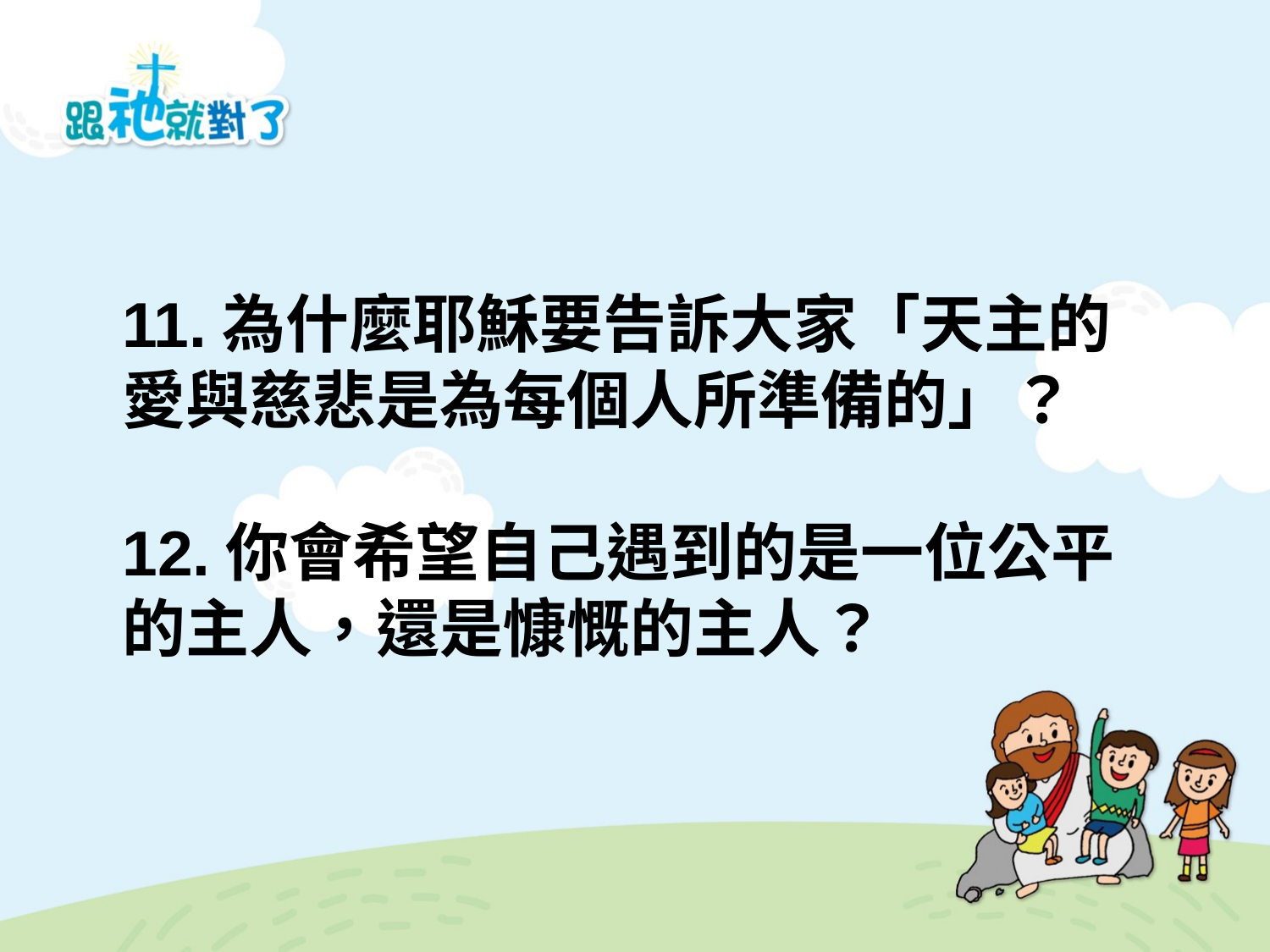

11.為什麼耶穌要告訴大家「天主的愛與慈悲是為每個人所準備的」？

12.你會希望自己遇到的是一位公平的主人，還是慷慨的主人？